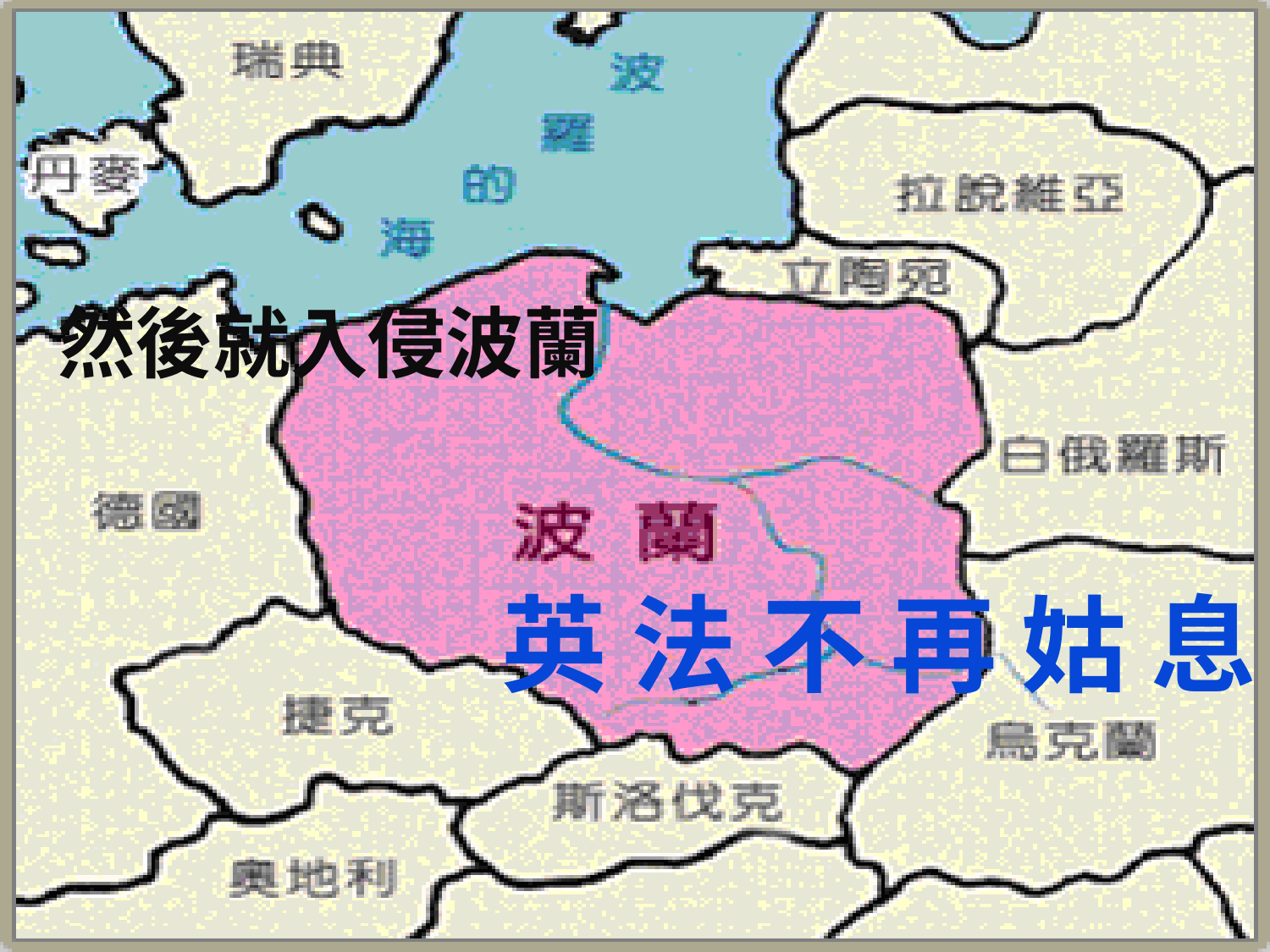

# 然後就入侵波蘭

英 法 不 再 姑 息